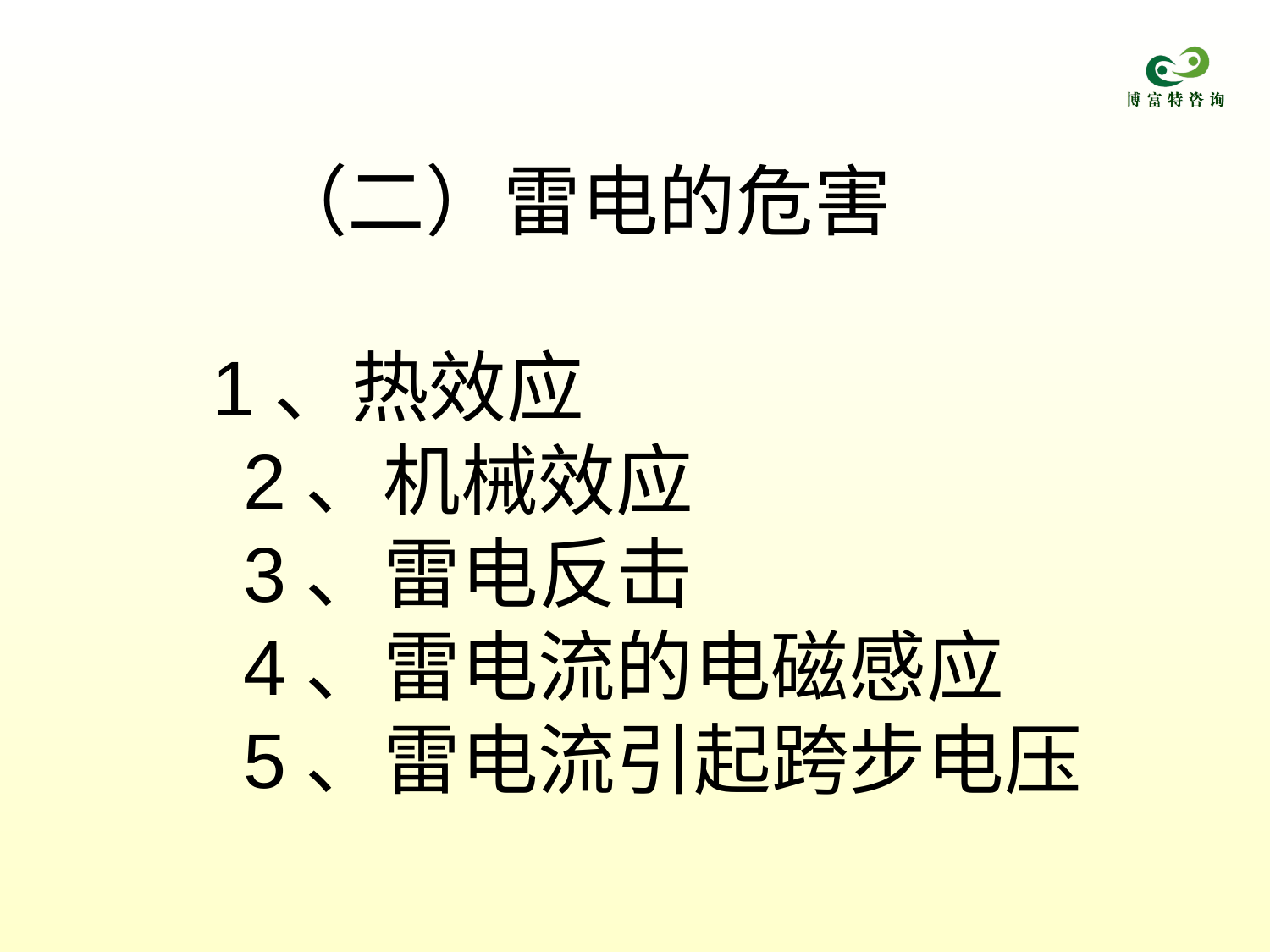

（二）雷电的危害

   1、热效应
　2、机械效应
　3、雷电反击
　4、雷电流的电磁感应
　5、雷电流引起跨步电压
112